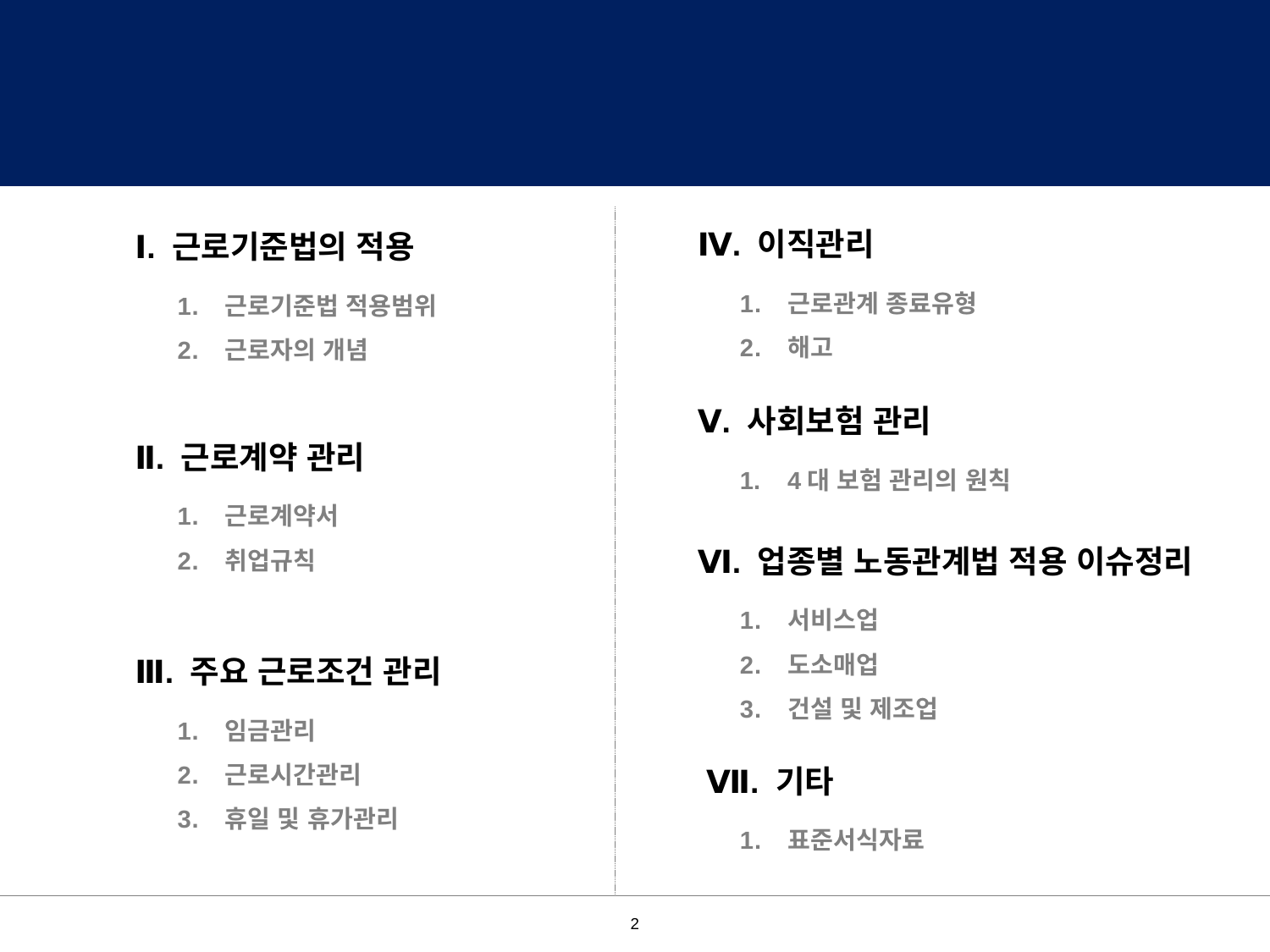

INDEX
Ⅳ. 이직관리
근로관계 종료유형
해고
Ⅰ. 근로기준법의 적용
근로기준법 적용범위
근로자의 개념
Ⅴ. 사회보험 관리
4대 보험 관리의 원칙
Ⅱ. 근로계약 관리
근로계약서
취업규칙
Ⅵ. 업종별 노동관계법 적용 이슈정리
서비스업
도소매업
건설 및 제조업
Ⅲ. 주요 근로조건 관리
임금관리
근로시간관리
휴일 및 휴가관리
 Ⅶ. 기타
표준서식자료